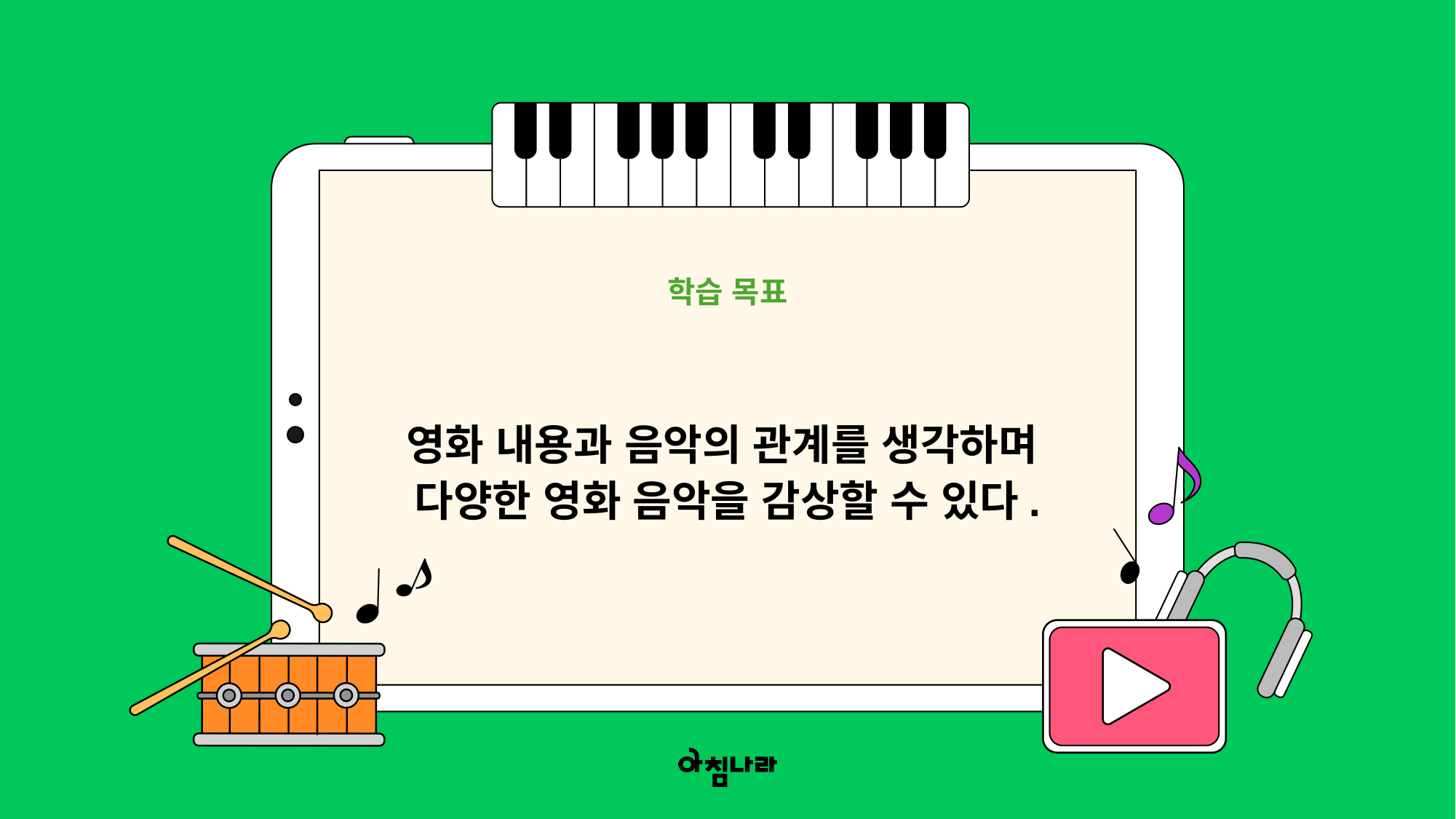

학습 목표
영화 내용과 음악의 관계를 생각하며
다양한 영화 음악을 감상할 수 있다.